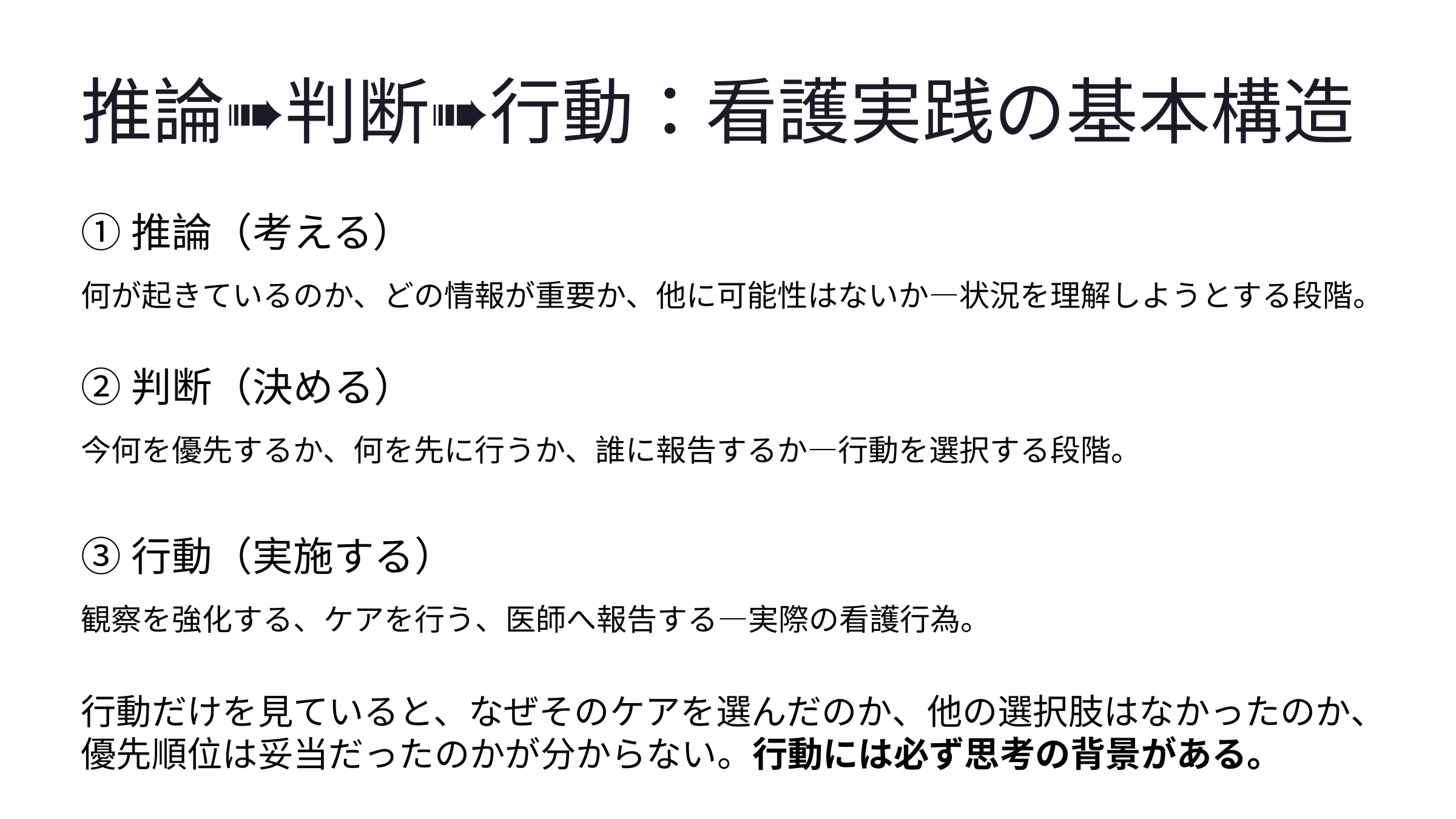

推論➠判断➠行動：看護実践の基本構造
①推論（考える）
何が起きているのか、どの情報が重要か、他に可能性はないか—状況を理解しようとする段階。
②判断（決める）
今何を優先するか、何を先に行うか、誰に報告するか—行動を選択する段階。
③行動（実施する）
観察を強化する、ケアを行う、医師へ報告する—実際の看護行為。
行動だけを見ていると、なぜそのケアを選んだのか、他の選択肢はなかったのか、優先順位は妥当だったのかが分からない。行動には必ず思考の背景がある。